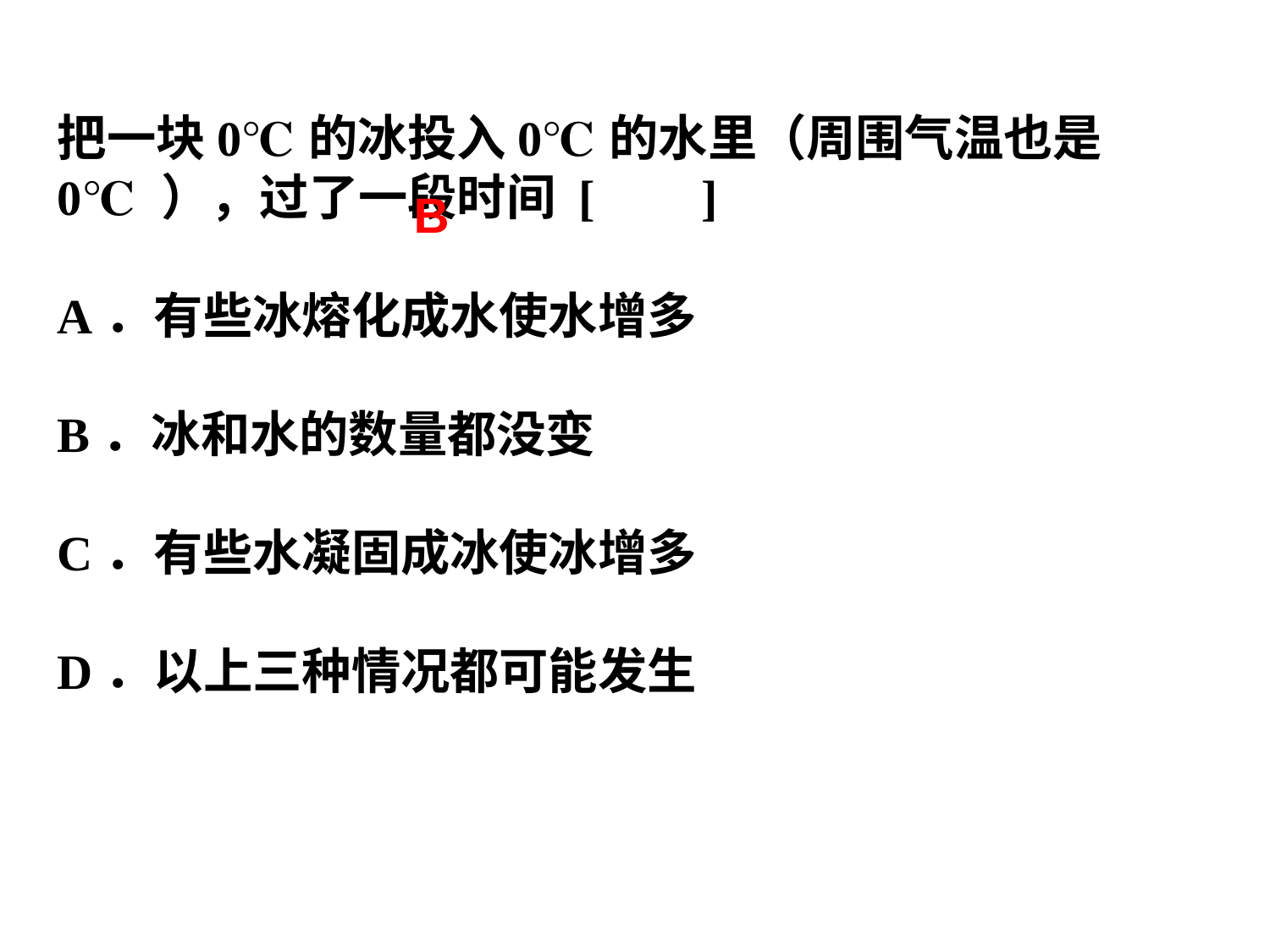

把一块0℃的冰投入0℃的水里（周围气温也是0℃ ），过了一段时间 [　   ]

A．有些冰熔化成水使水增多

B．冰和水的数量都没变

C．有些水凝固成冰使冰增多

D．以上三种情况都可能发生
B